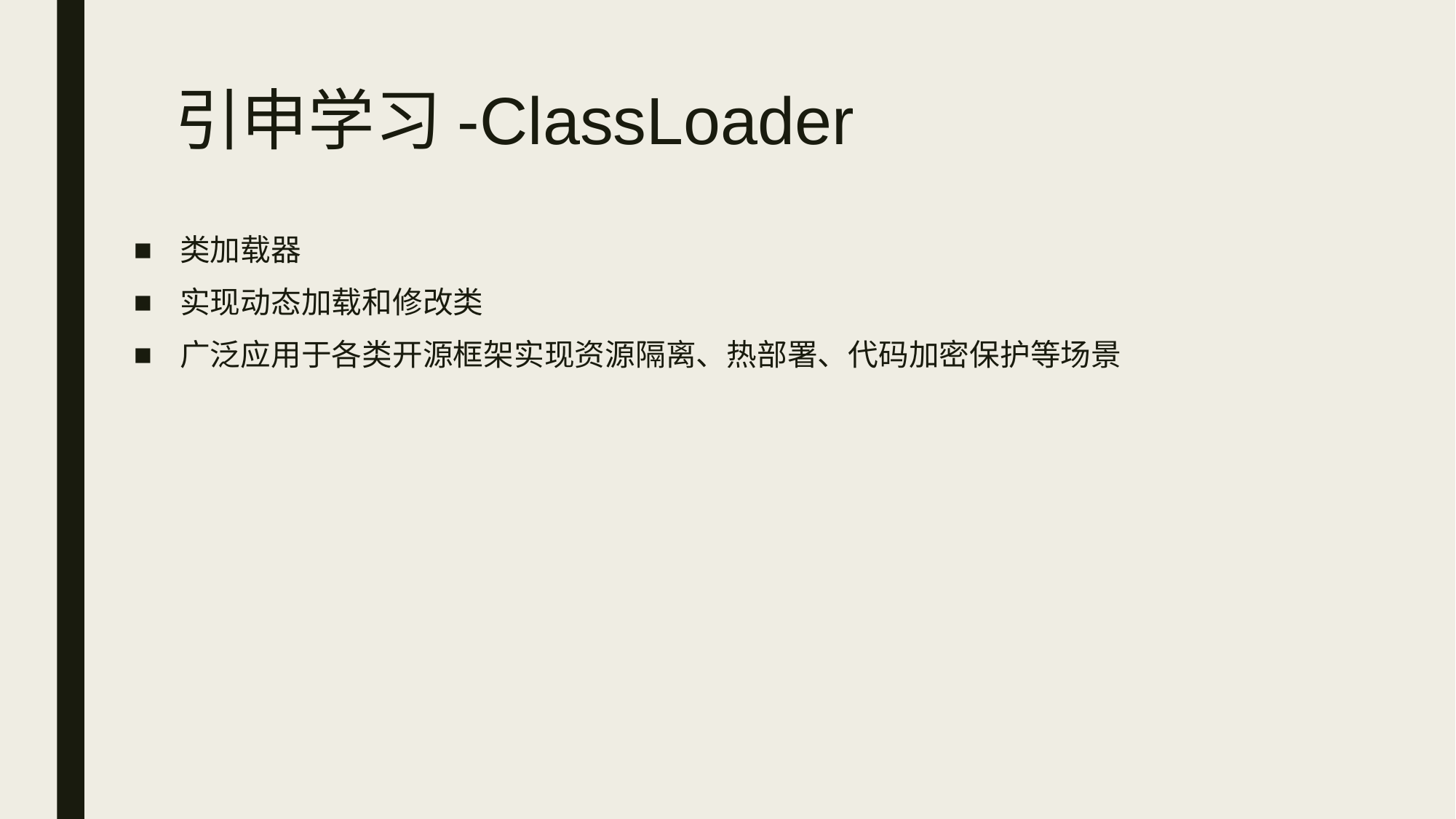

# 引申学习-ClassLoader
类加载器
实现动态加载和修改类
广泛应用于各类开源框架实现资源隔离、热部署、代码加密保护等场景